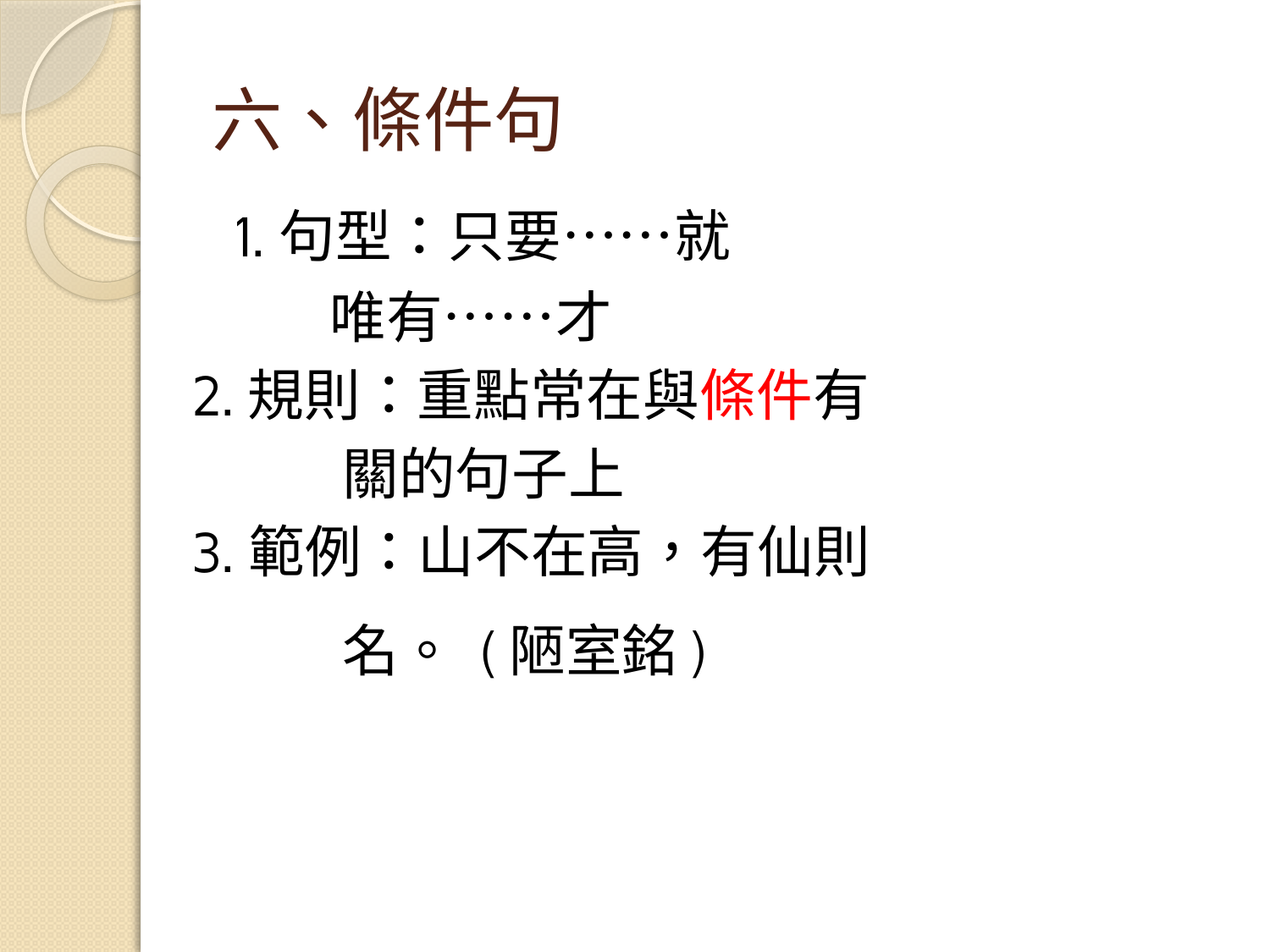

六、條件句
          1.句型：只要……就
                       唯有……才
          2.規則：重點常在與條件有
                        關的句子上
          3.範例：山不在高，有仙則
                        名。 (陋室銘)